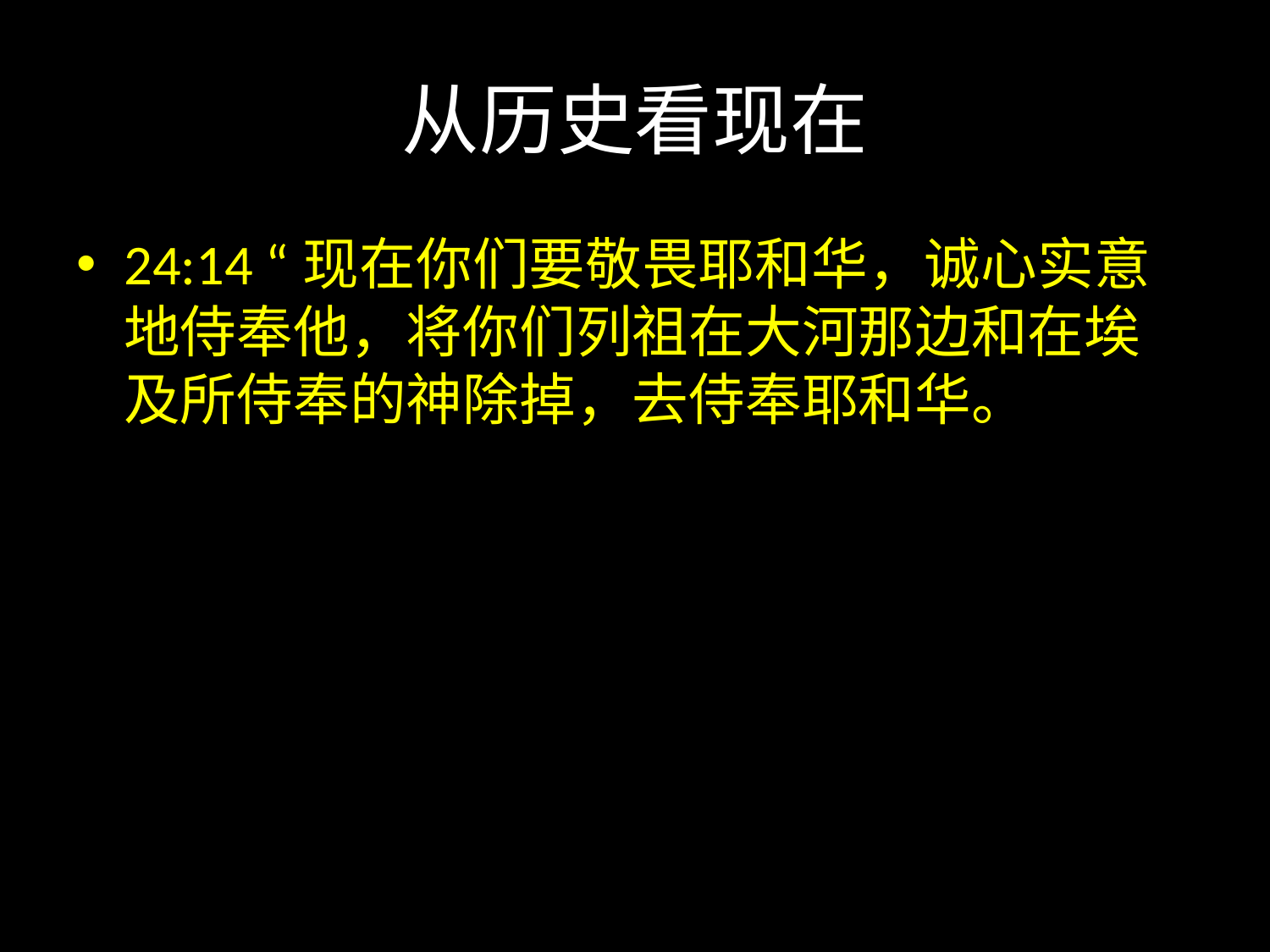

# 从历史看现在
24:14 “现在你们要敬畏耶和华，诚心实意地侍奉他，将你们列祖在大河那边和在埃及所侍奉的神除掉，去侍奉耶和华。